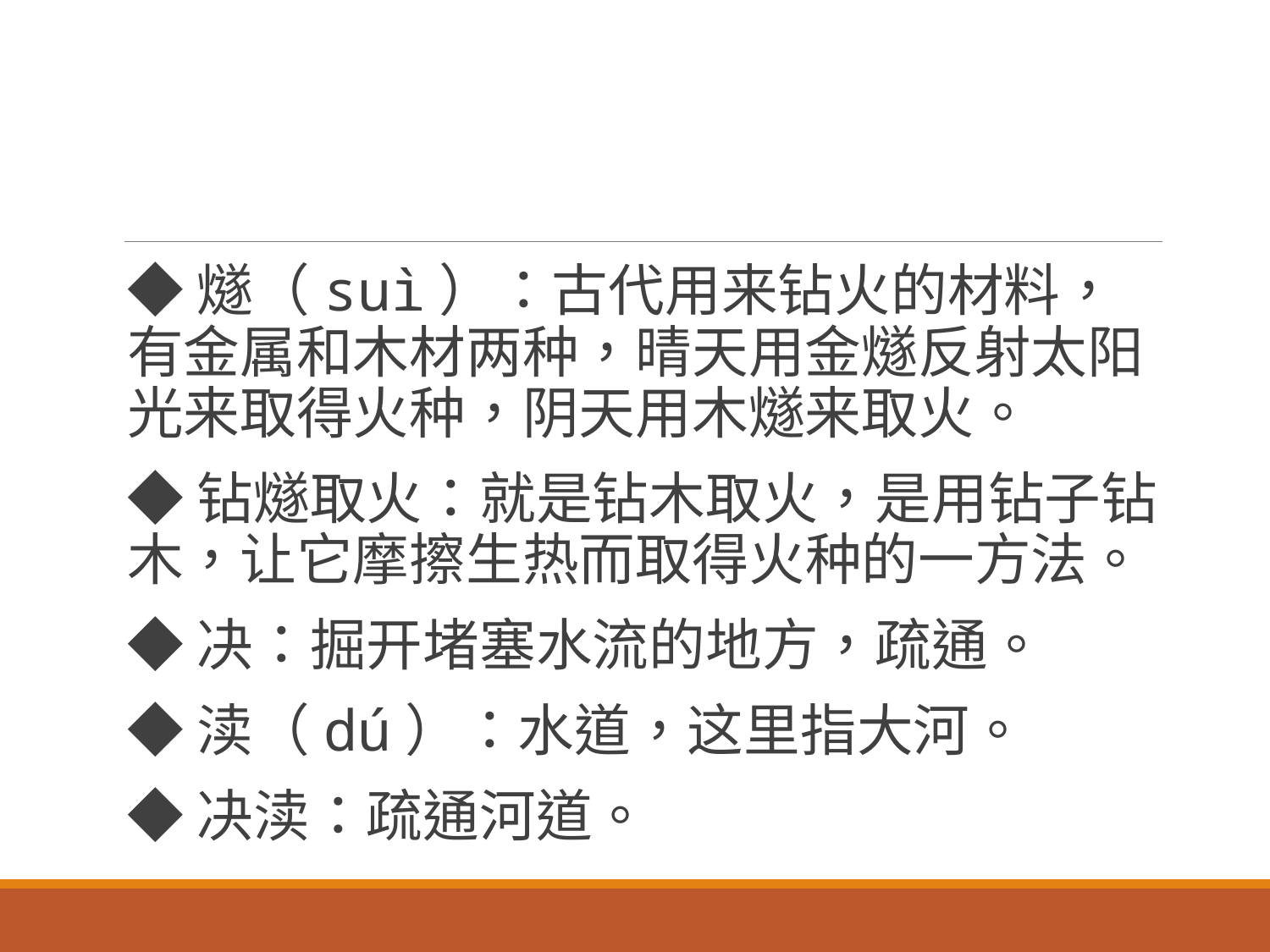

#
◆燧（suì）：古代用来钻火的材料，有金属和木材两种，晴天用金燧反射太阳光来取得火种，阴天用木燧来取火。
◆钻燧取火：就是钻木取火，是用钻子钻木，让它摩擦生热而取得火种的一方法。
◆决：掘开堵塞水流的地方，疏通。
◆渎（dú）：水道，这里指大河。
◆决渎：疏通河道。